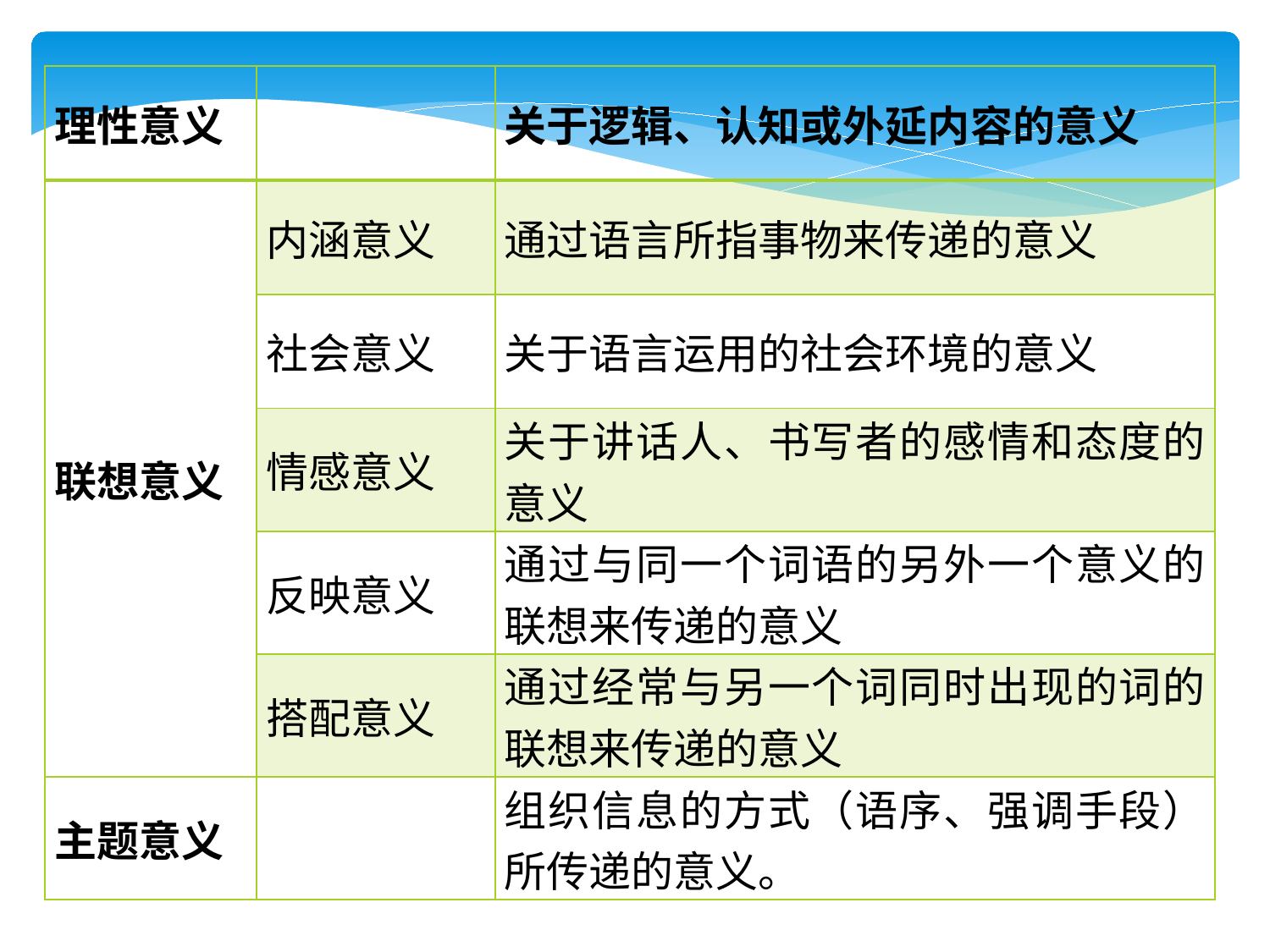

| 理性意义 |  | 关于逻辑、认知或外延内容的意义 |
| --- | --- | --- |
| 联想意义 | 内涵意义 | 通过语言所指事物来传递的意义 |
|  | 社会意义 | 关于语言运用的社会环境的意义 |
|  | 情感意义 | 关于讲话人、书写者的感情和态度的意义 |
|  | 反映意义 | 通过与同一个词语的另外一个意义的联想来传递的意义 |
|  | 搭配意义 | 通过经常与另一个词同时出现的词的联想来传递的意义 |
| 主题意义 |  | 组织信息的方式（语序、强调手段）所传递的意义。 |